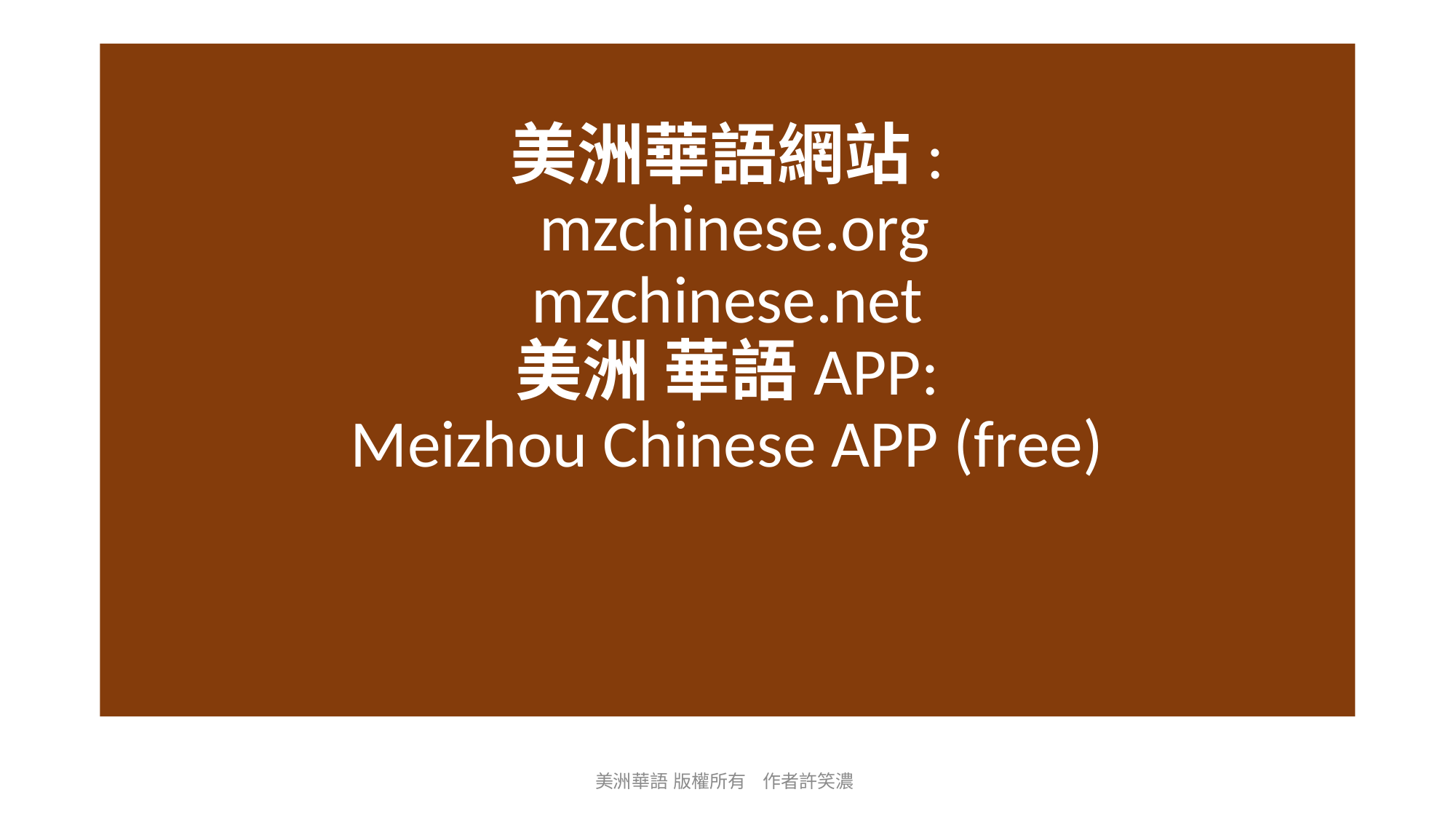

美洲華語網站:
 mzchinese.org
mzchinese.net
美洲 華語APP:
Meizhou Chinese APP (free)
美洲華語 版權所有   作者許笑濃